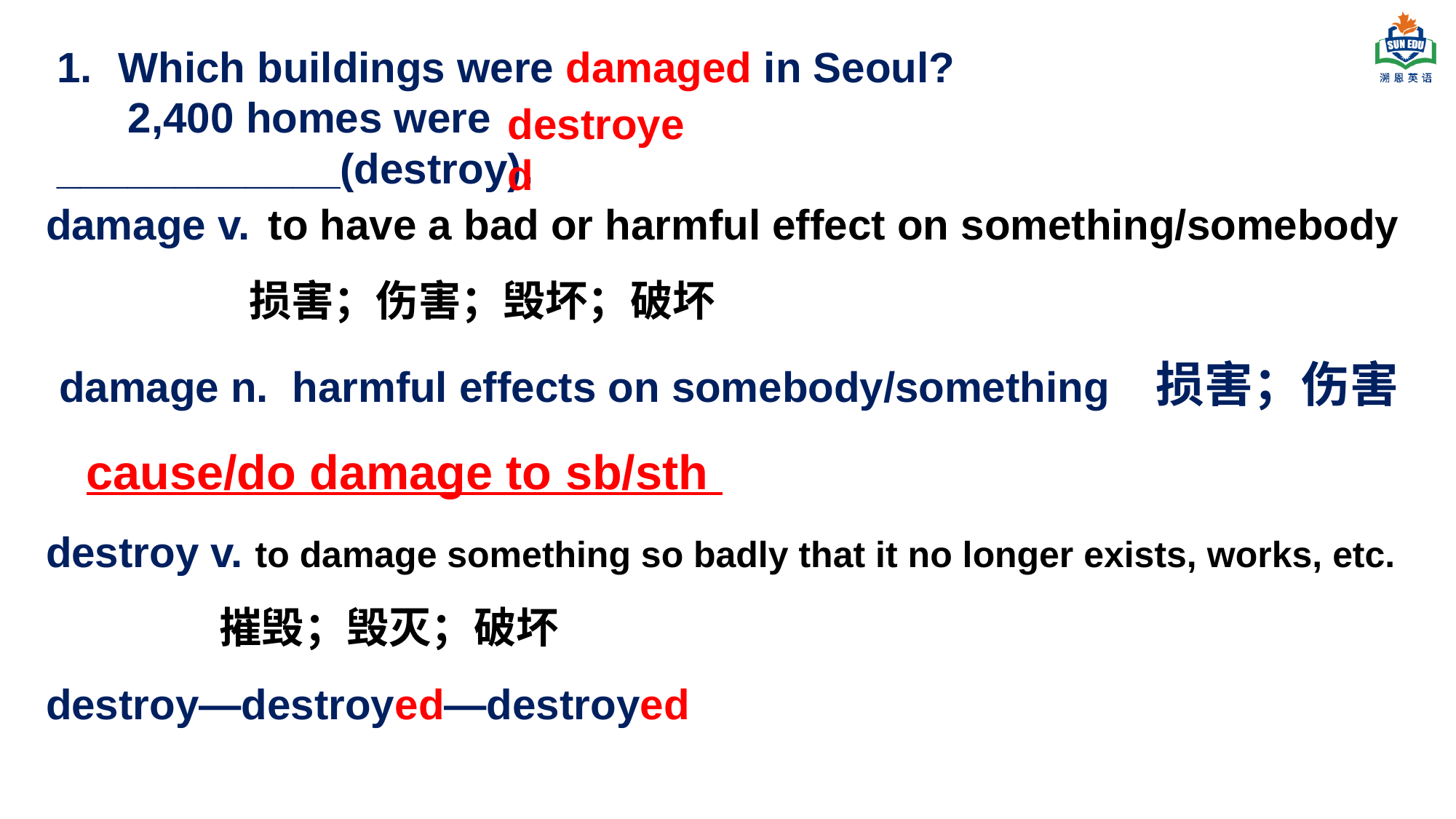

Which buildings were damaged in Seoul?
      2,400 homes were ____________(destroy).
destroyed
damage v.  to have a bad or harmful effect on something/somebody
                    损害；伤害；毁坏；破坏
  damage n.  harmful effects on somebody/something   损害；伤害
   cause/do damage to sb/sth
destroy v. to damage something so badly that it no longer exists, works, etc.
                           摧毁；毁灭；破坏
destroy—destroyed—destroyed